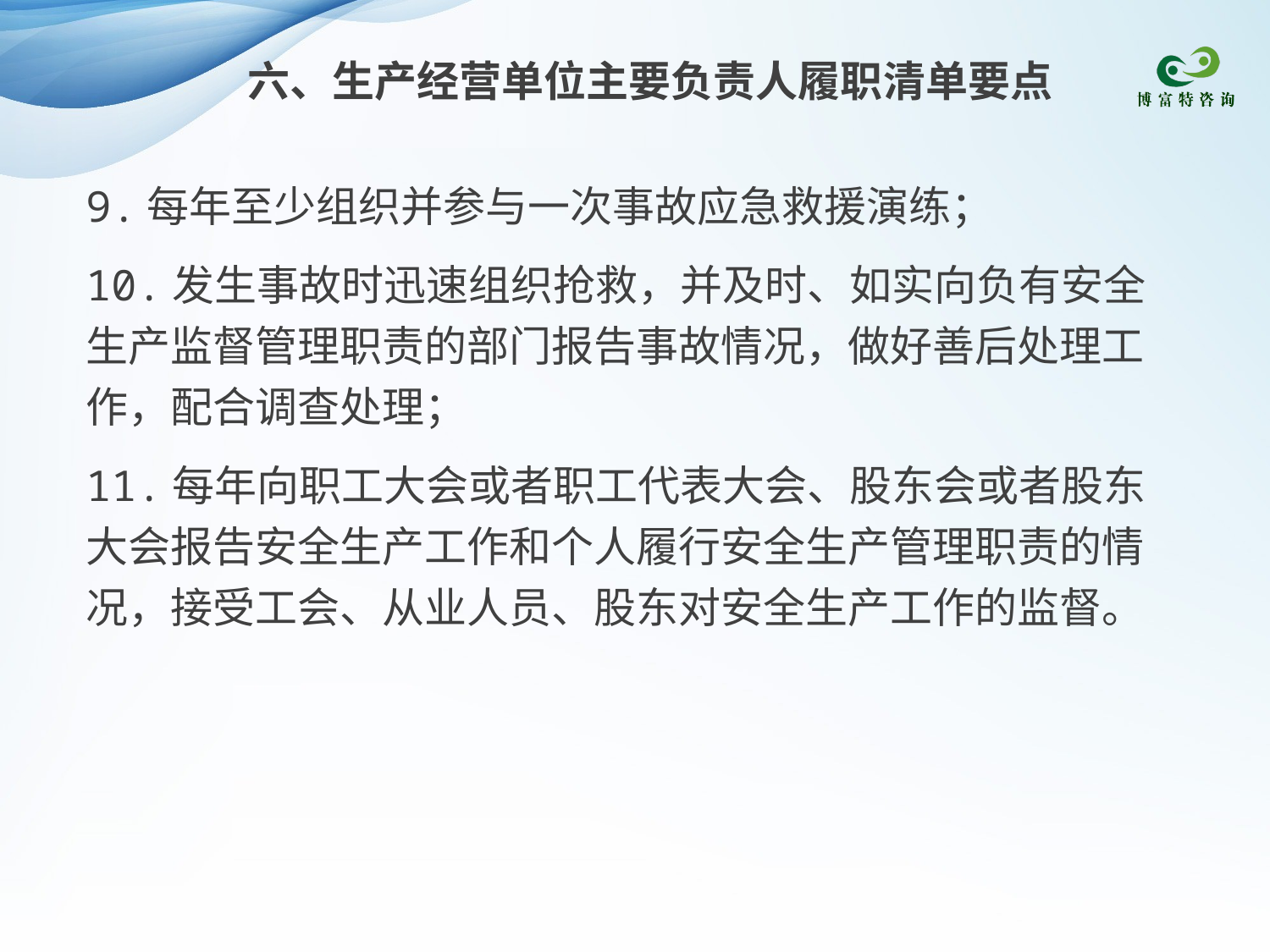

# 六、生产经营单位主要负责人履职清单要点
9.每年至少组织并参与一次事故应急救援演练；
10.发生事故时迅速组织抢救，并及时、如实向负有安全生产监督管理职责的部门报告事故情况，做好善后处理工作，配合调查处理；
11.每年向职工大会或者职工代表大会、股东会或者股东大会报告安全生产工作和个人履行安全生产管理职责的情况，接受工会、从业人员、股东对安全生产工作的监督。